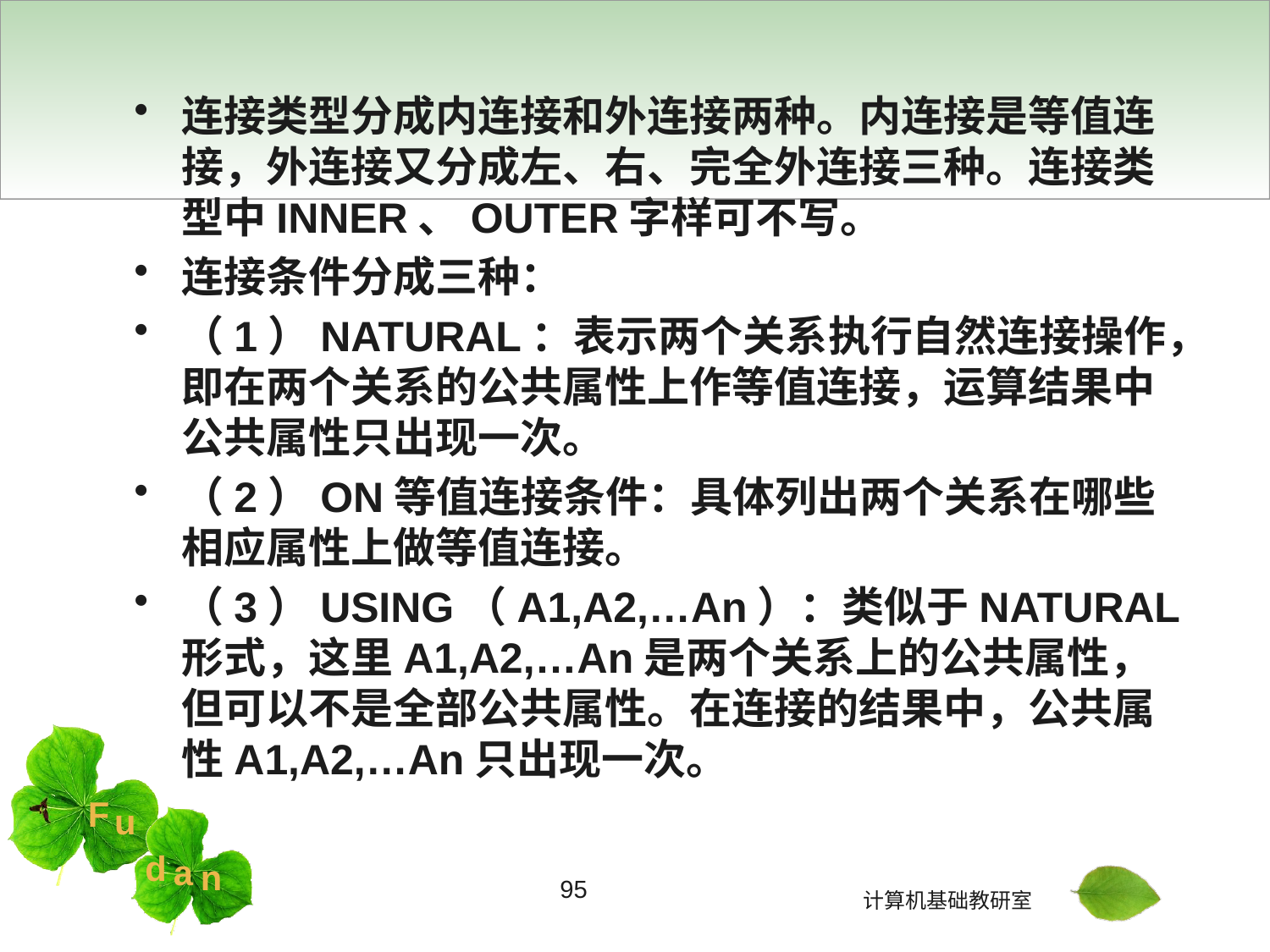

#
连接类型分成内连接和外连接两种。内连接是等值连接，外连接又分成左、右、完全外连接三种。连接类型中INNER、OUTER字样可不写。
连接条件分成三种：
（1）NATURAL：表示两个关系执行自然连接操作，即在两个关系的公共属性上作等值连接，运算结果中公共属性只出现一次。
（2）ON等值连接条件：具体列出两个关系在哪些相应属性上做等值连接。
（3）USING（A1,A2,…An）：类似于NATURAL形式，这里A1,A2,…An是两个关系上的公共属性，但可以不是全部公共属性。在连接的结果中，公共属性A1,A2,…An只出现一次。
95